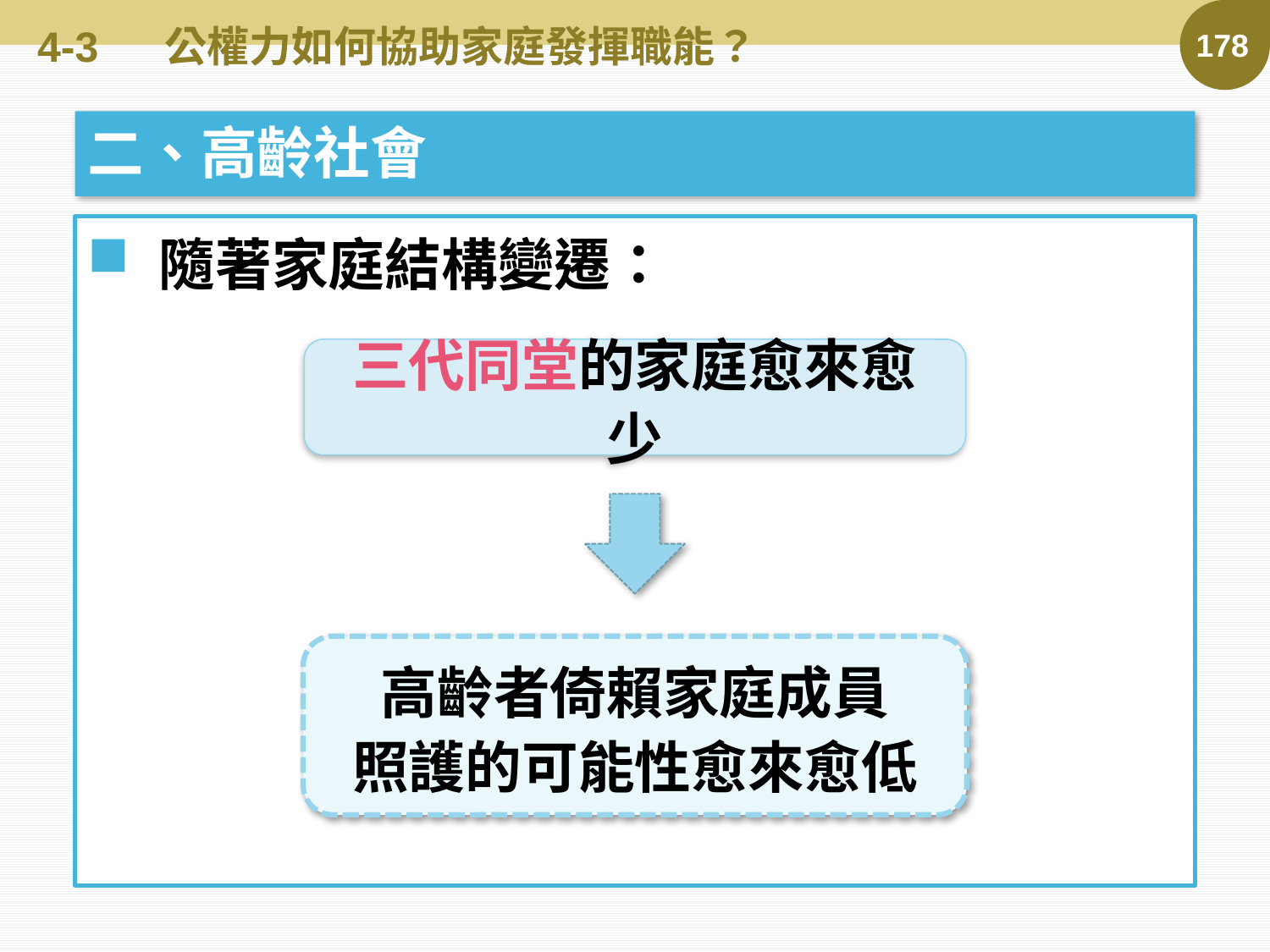

# 4-3	公權力如何協助家庭發揮職能？
178
二、高齡社會
隨著家庭結構變遷：
三代同堂的家庭愈來愈少

高齡者倚賴家庭成員
照護的可能性愈來愈低